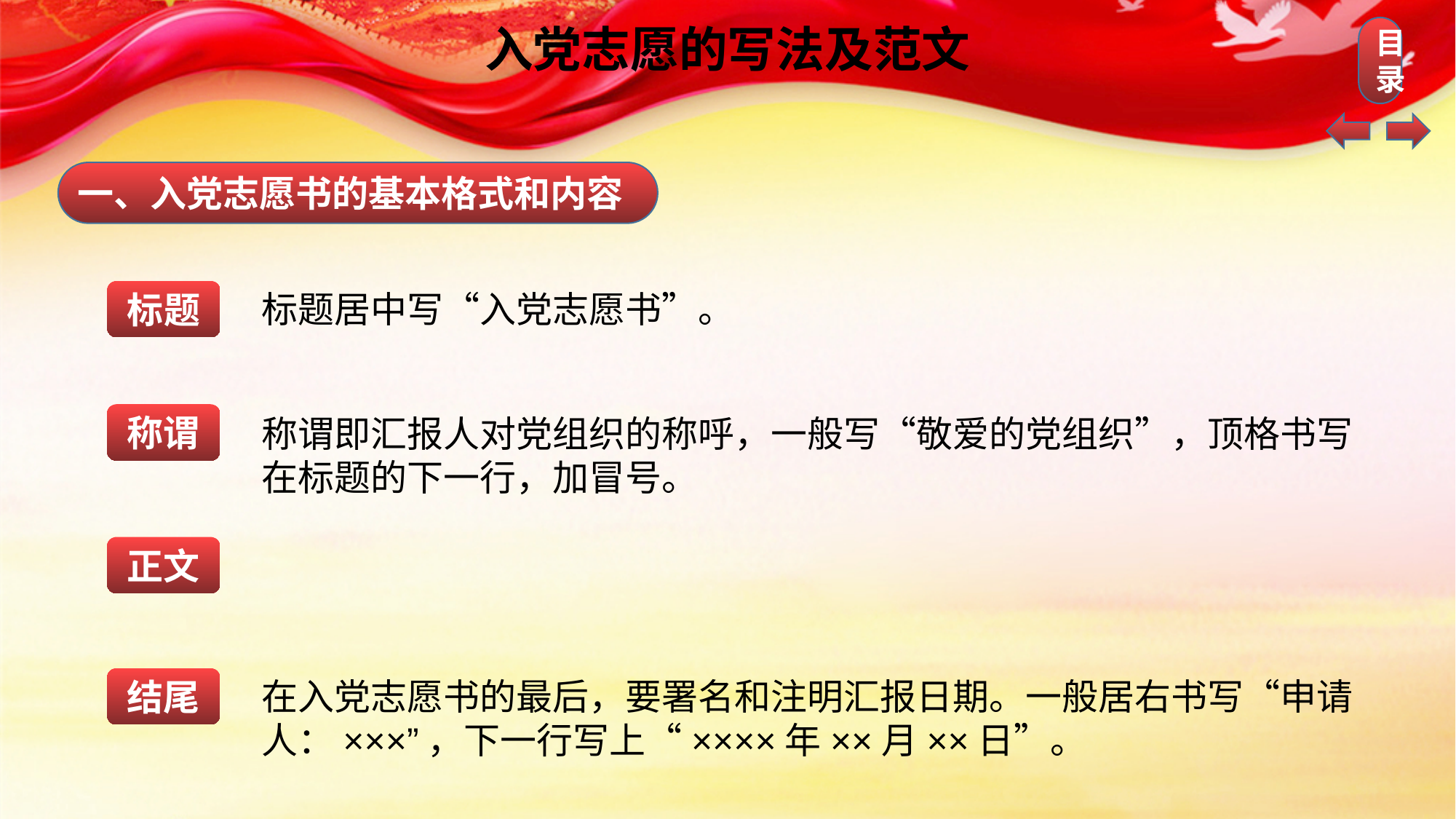

入党志愿的写法及范文
一、入党志愿书的基本格式和内容
标题
标题居中写“入党志愿书”。
称谓
称谓即汇报人对党组织的称呼，一般写“敬爱的党组织”，顶格书写在标题的下一行，加冒号。
正文

结尾
在入党志愿书的最后，要署名和注明汇报日期。一般居右书写“申请人：×××”，下一行写上“××××年××月××日”。